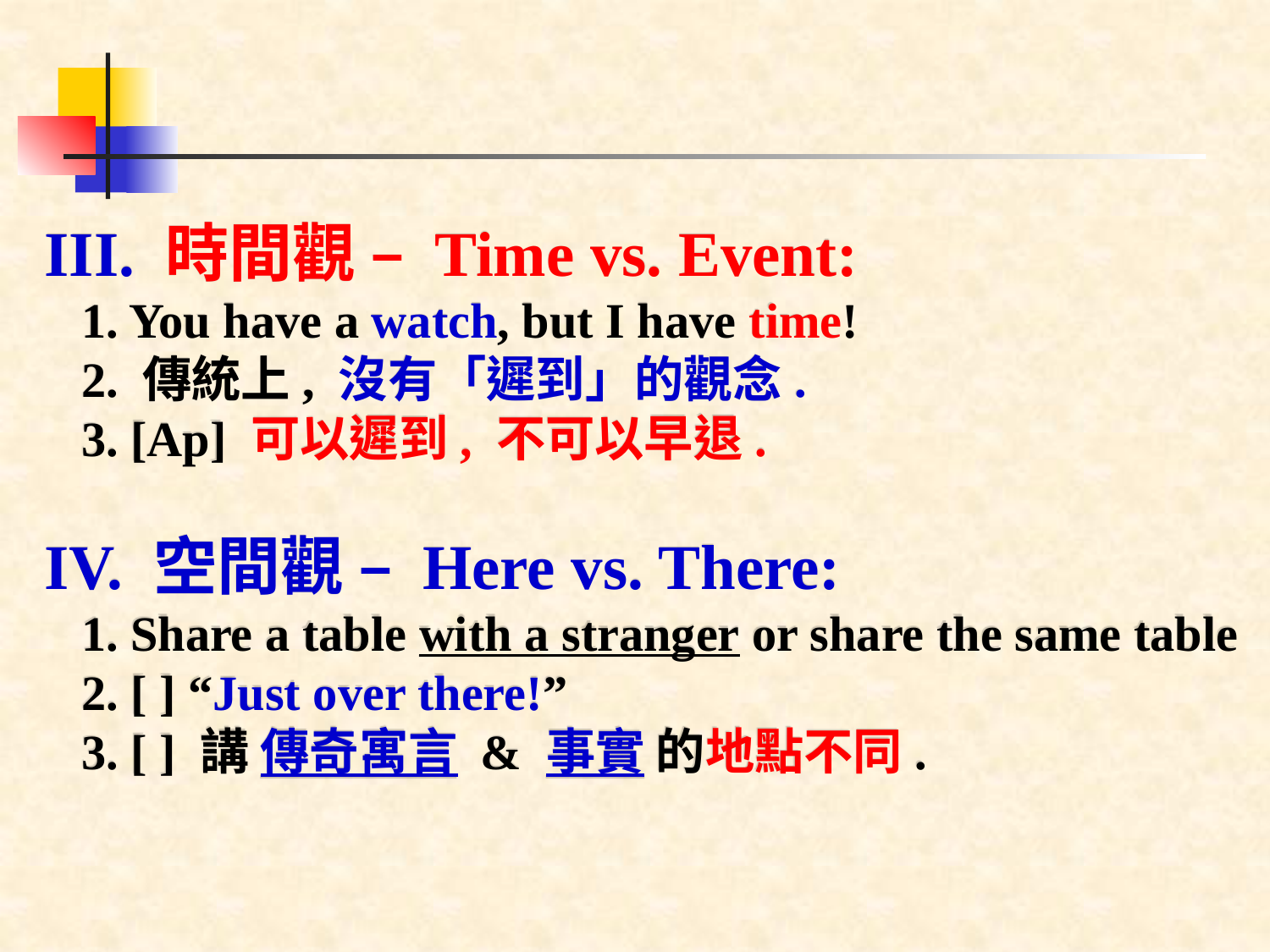

III. 時間觀 – Time vs. Event:
   1. You have a watch, but I have time!
   2. 傳統上, 沒有「遲到」的觀念.
   3. [Ap] 可以遲到, 不可以早退.

IV. 空間觀 – Here vs. There:
   1. Share a table with a stranger or share the same table
   2. [ ] “Just over there!”
   3. [ ] 講 傳奇寓言 & 事實 的地點不同.